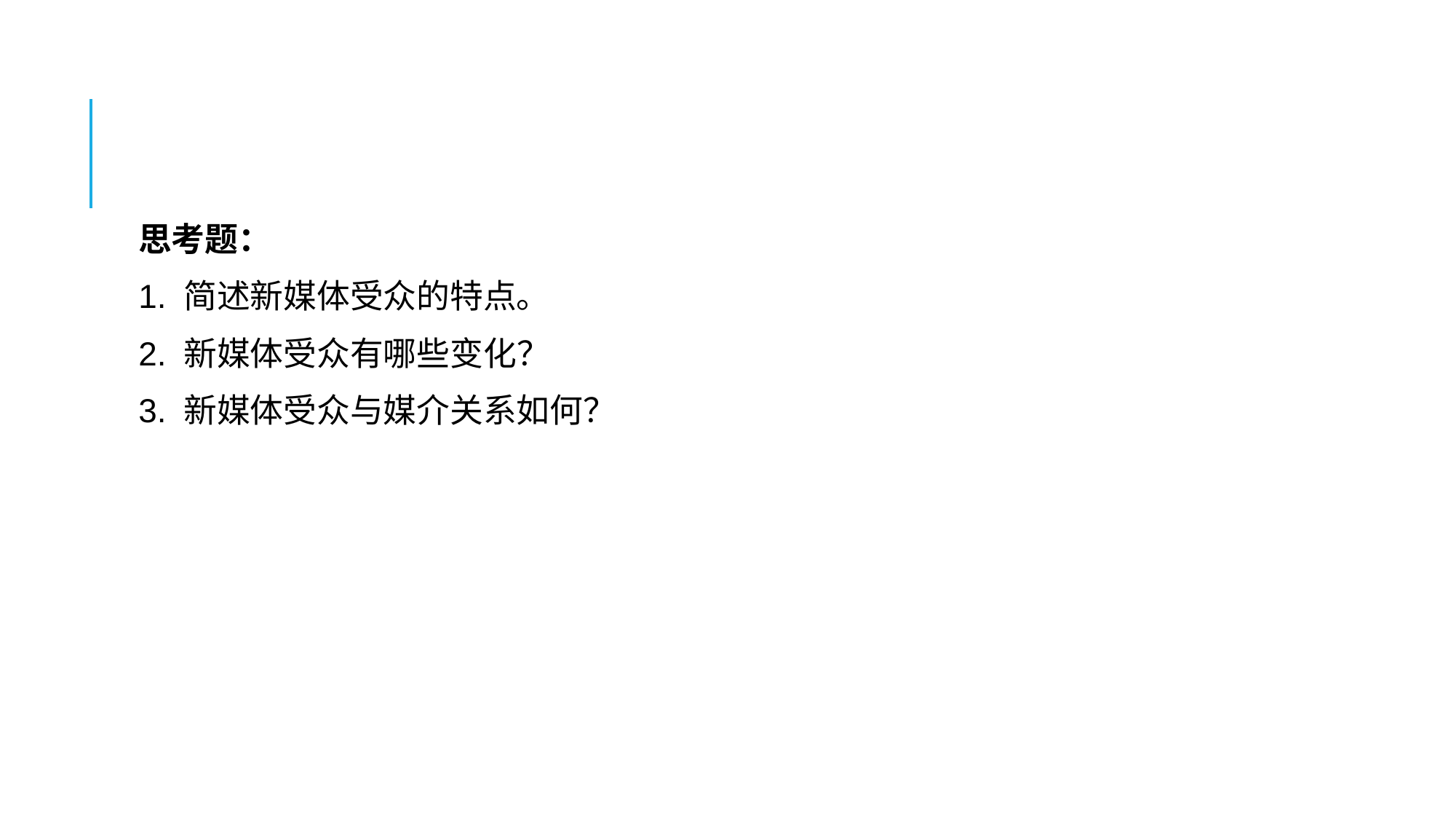

#
思考题：
1. 简述新媒体受众的特点。
2. 新媒体受众有哪些变化？
3. 新媒体受众与媒介关系如何？